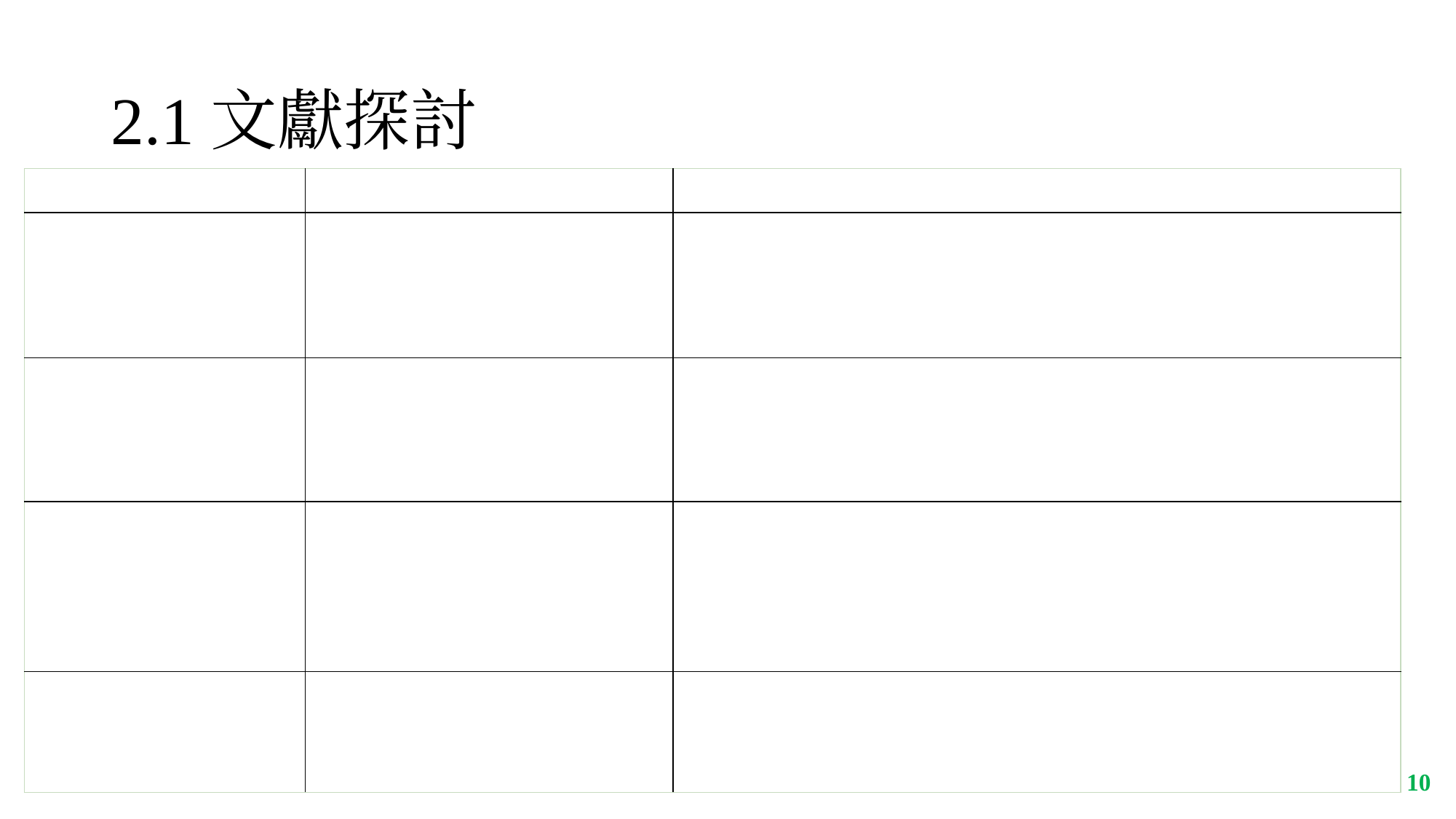

# 2.1文獻探討
| 作者 | 文獻 | 重要內容 |
| --- | --- | --- |
| Arslan et al.(2013) | Cost and Emission Impacts of Virtual Power Plant Formation in Plug-in Hybrid Electric Vehicle Penetrated Networks | 提及在不久的將來，替代能源的資源與技術及插電式混合電動車(plug-in hybrid electric vehicles, PHEVs)會逐漸大量結合到電網上和廣泛利用分散式發電(DER)，虛擬電廠(VPP)成為負載管理和資源調度之整合電業模式。 |
| Faria et al.(2014) | Distributed Generation and Demand Response Dispatch for a Virtual Power Player Energy and Reserve Provision | 說明近幾年隨著需量反應(DR)與分散式發電設備的推廣，電力市場的運作與計畫已經趨向更有效率的方向改變，電網營運商、市場營運商、公用事業和消費者必須規畫出可妥善利用需量反應與分散式發電設備的策略和方法。 |
| 許志義(2014) | 物聯網時代的大數據策略 | 認為虛擬電廠係透過中央控制資訊平台，將用戶端能源管理系統、分散式再生能源系統、儲能系統(包括電動車)，三者相互整合，並配合彈性電價的誘因機制，在電力「供不應求」時，透過電價優惠方案，誘使用戶自願參加且抑低其電力需求負載，促使電力保持「供需平衡」。 |
| Dietrich et al.(2014) | Modelling and Assessing the Impacts of Self Supply and Market-Revenue Driven Virtual Power Plants | 探討數個虛擬電廠的策略，同時進行技術經濟面的分析，由於至2020年西班牙新建置的發電容量，超過一半以上是分散式發電系統。 |
10